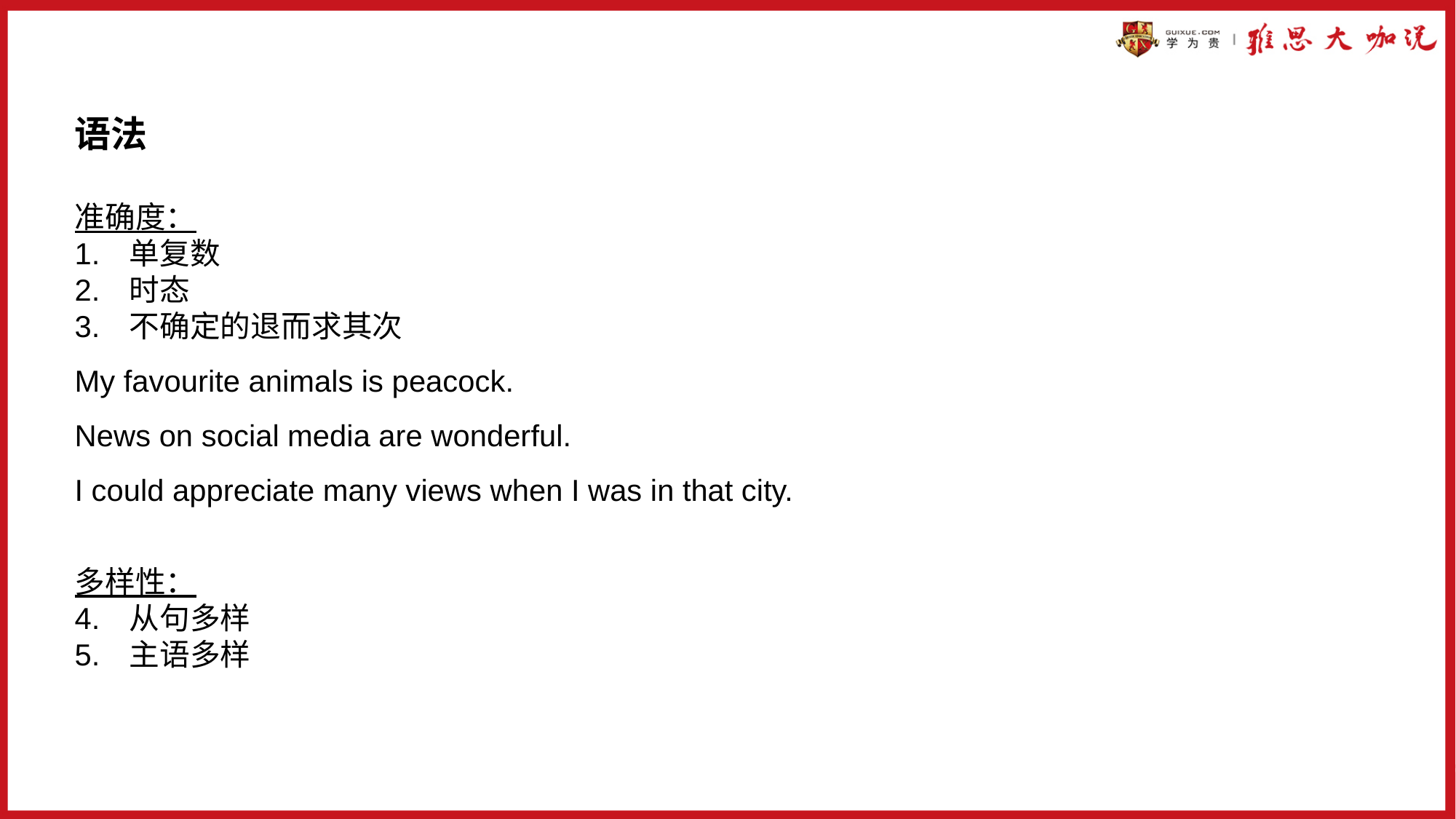

语法

准确度：
单复数
时态
不确定的退而求其次
My favourite animals is peacock.
News on social media are wonderful.
I could appreciate many views when I was in that city.

多样性：
从句多样
主语多样